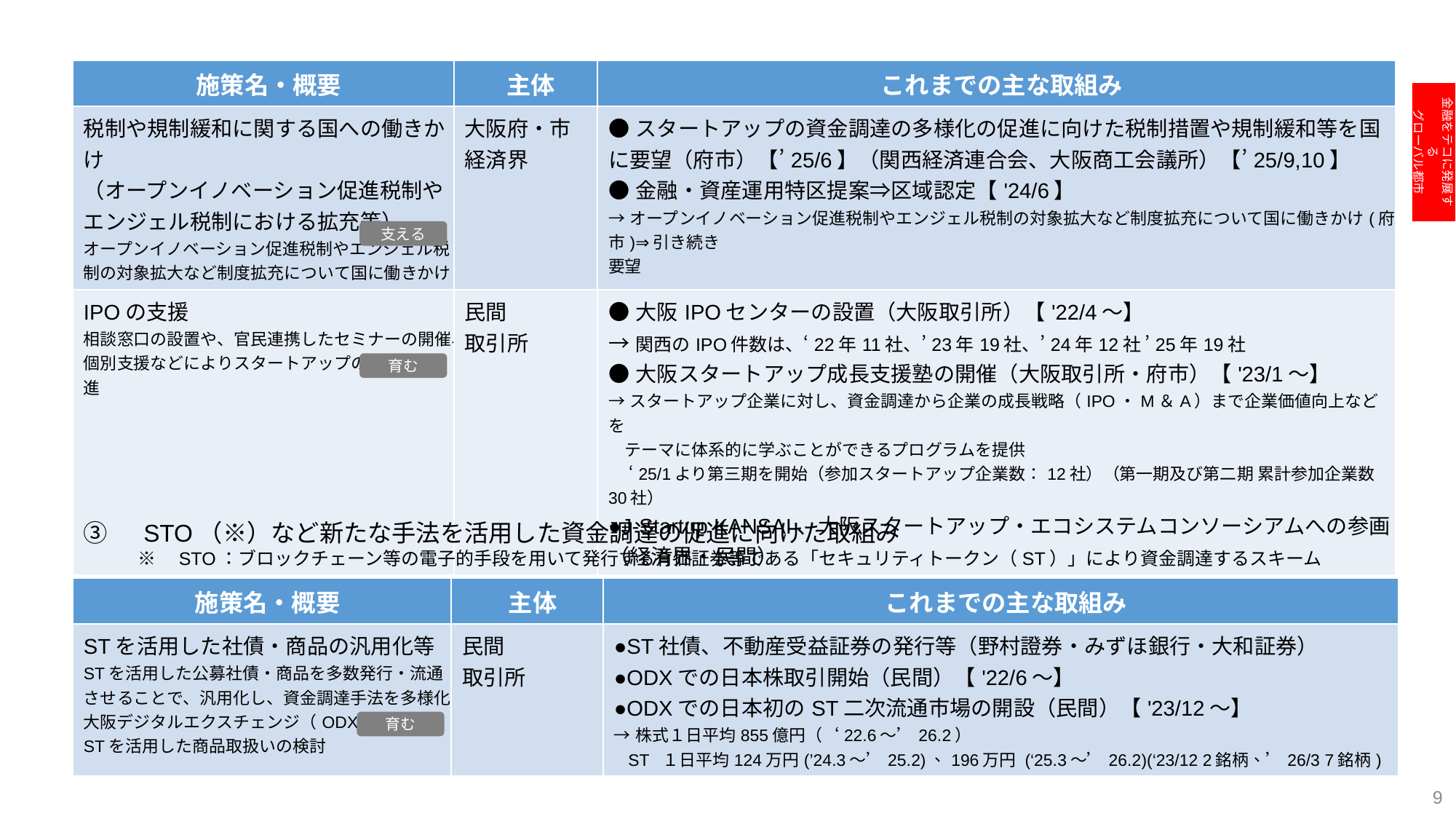

| 施策名・概要 | 主体 | これまでの主な取組み |
| --- | --- | --- |
| 税制や規制緩和に関する国への働きかけ （オープンイノベーション促進税制やエンジェル税制における拡充等） オープンイノベーション促進税制やエンジェル税制の対象拡大など制度拡充について国に働きかけ | 大阪府・市 経済界 | ●スタートアップの資金調達の多様化の促進に向けた税制措置や規制緩和等を国に要望（府市）【’25/6】（関西経済連合会、大阪商工会議所）【’25/9,10】 ●金融・資産運用特区提案⇒区域認定【'24/6】 →オープンイノベーション促進税制やエンジェル税制の対象拡大など制度拡充について国に働きかけ(府市)⇒引き続き 要望 |
| IPOの支援 相談窓口の設置や、官民連携したセミナーの開催、個別支援などによりスタートアップのIPOを促進 | 民間 取引所 | ●大阪IPOセンターの設置（大阪取引所）【'22/4～】 →関西のIPO件数は、‘22年11社、’23年19社、’24年12社 ’25年19社 ●大阪スタートアップ成長支援塾の開催（大阪取引所・府市）【'23/1～】 →スタートアップ企業に対し、資金調達から企業の成長戦略（IPO・M＆A）まで企業価値向上などを テーマに体系的に学ぶことができるプログラムを提供 　 ‘25/1より第三期を開始（参加スタートアップ企業数：12社）（第一期及び第二期 累計参加企業数30社） ●J-Startup KANSAI、大阪スタートアップ・エコシステムコンソーシアムへの参画 （経済界・民間） |
金融をテコに発展する
グローバル都市
支える
育む
③　STO（※）など新たな手法を活用した資金調達の促進に向けた取組み
　　　※　STO：ブロックチェーン等の電子的手段を用いて発行する有価証券等である「セキュリティトークン（ST）」により資金調達するスキーム
| 施策名・概要 | 主体 | これまでの主な取組み |
| --- | --- | --- |
| STを活用した社債・商品の汎用化等 STを活用した公募社債・商品を多数発行・流通させることで、汎用化し、資金調達手法を多様化 大阪デジタルエクスチェンジ（ODX）におけるSTを活用した商品取扱いの検討 | 民間 取引所 | ●ST社債、不動産受益証券の発行等（野村證券・みずほ銀行・大和証券） ●ODXでの日本株取引開始（民間）【'22/6～】 ●ODXでの日本初のST二次流通市場の開設（民間）【'23/12～】 →株式１日平均855億円（‘22.6～’26.2） ST １日平均124万円(’24.3～’25.2)、196万円 (‘25.3～’26.2)(‘23/12 2銘柄、’26/3 7銘柄) |
育む
9